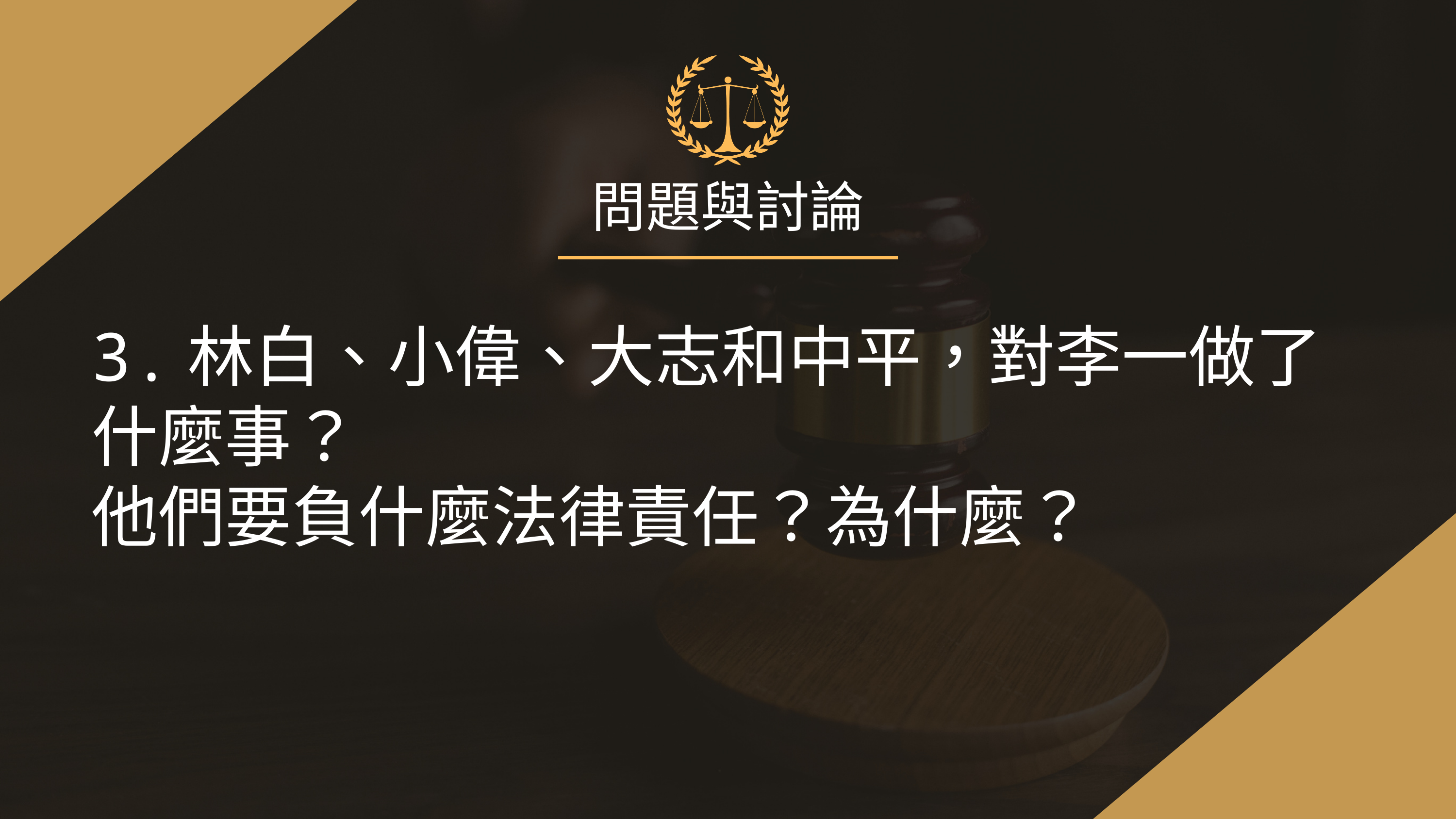

問題與討論

3.林白、小偉、大志和中平，對李一做了什麼事？
他們要負什麼法律責任？為什麼？